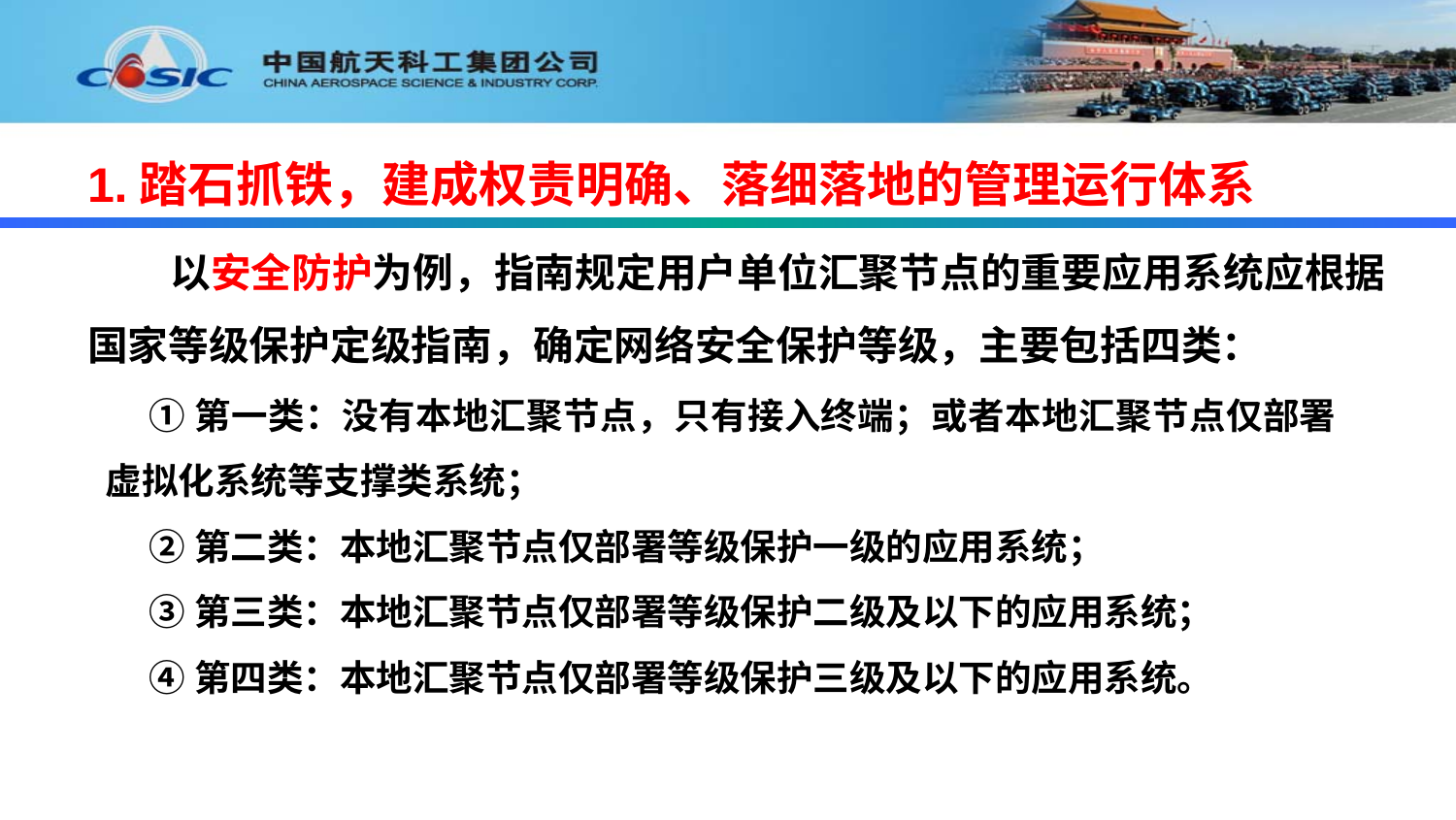

# 1.踏石抓铁，建成权责明确、落细落地的管理运行体系
  以安全防护为例，指南规定用户单位汇聚节点的重要应用系统应根据  国家等级保护定级指南，确定网络安全保护等级，主要包括四类：

①第一类：没有本地汇聚节点，只有接入终端；或者本地汇聚节点仅部署虚拟化系统等支撑类系统；
②第二类：本地汇聚节点仅部署等级保护一级的应用系统；
③第三类：本地汇聚节点仅部署等级保护二级及以下的应用系统；
④第四类：本地汇聚节点仅部署等级保护三级及以下的应用系统。